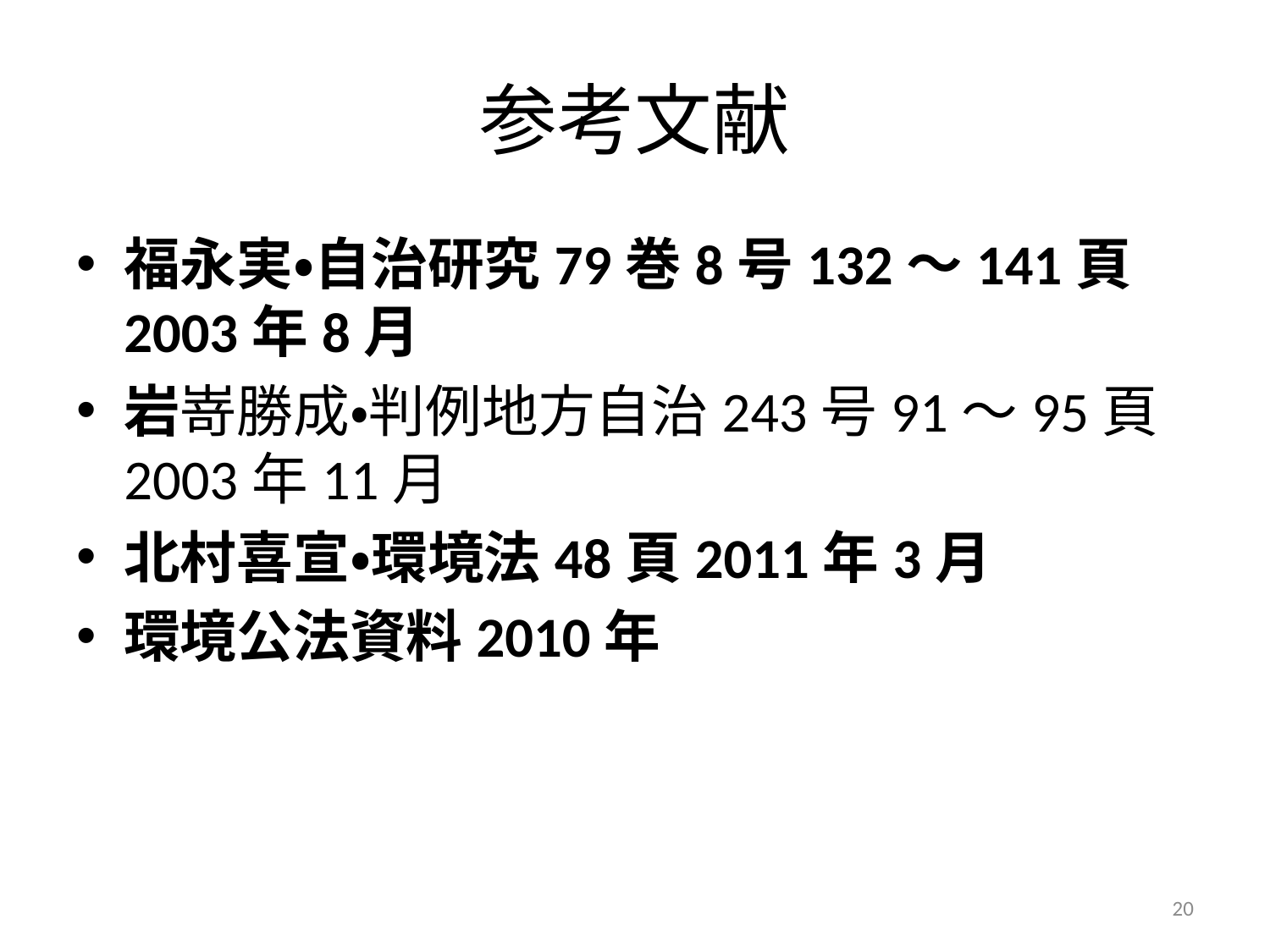

# 参考文献
福永実・自治研究79巻8号132～141頁2003年8月
岩嵜勝成・判例地方自治243号91～95頁2003年11月
北村喜宣・環境法48頁2011年3月
環境公法資料2010年
20